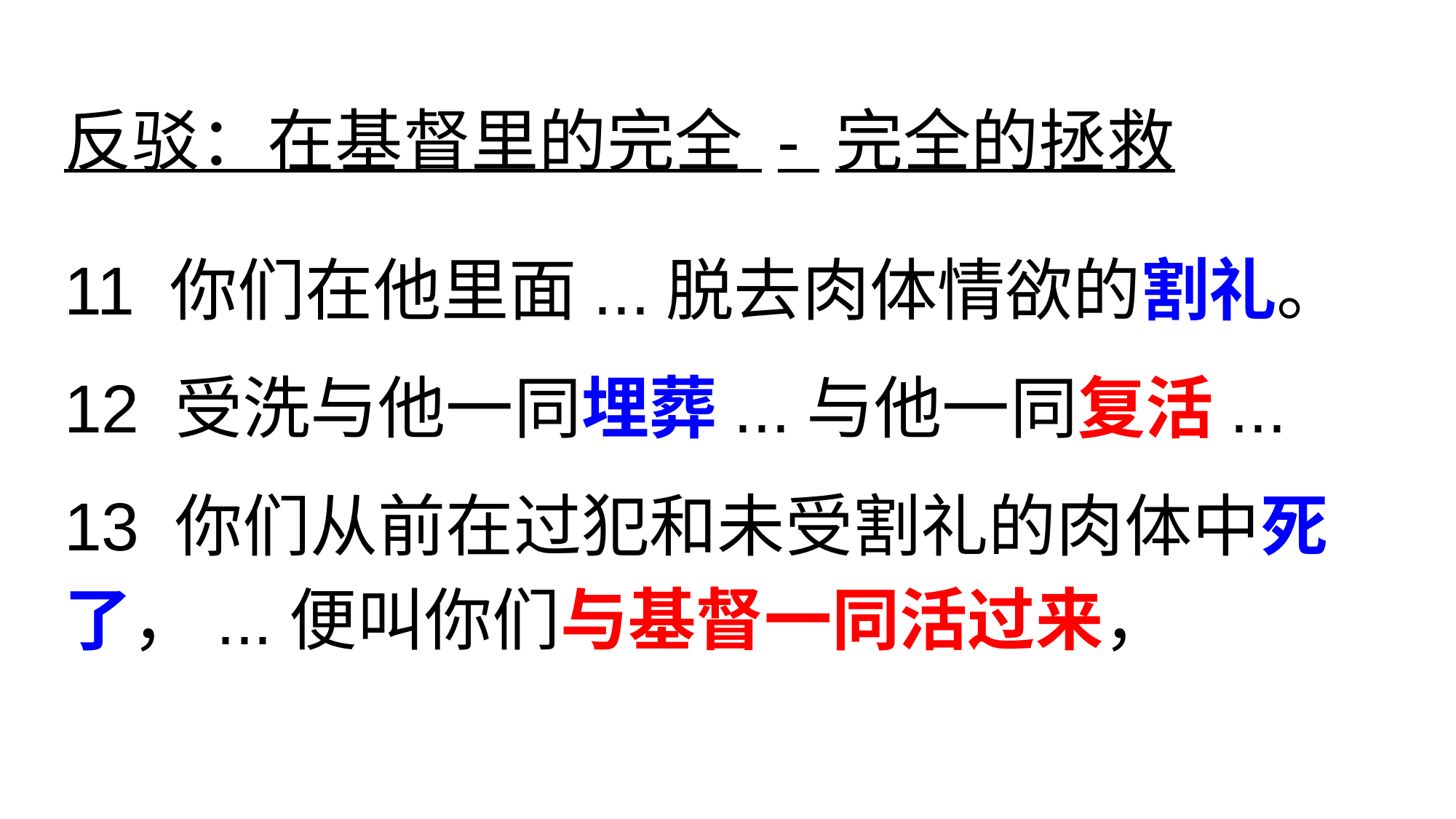

# 反驳：在基督里的完全 - 完全的拯救
11 你们在他里面...脱去肉体情欲的割礼。
12 受洗与他一同埋葬...与他一同复活...
13 你们从前在过犯和未受割礼的肉体中死了，...便叫你们与基督一同活过来，